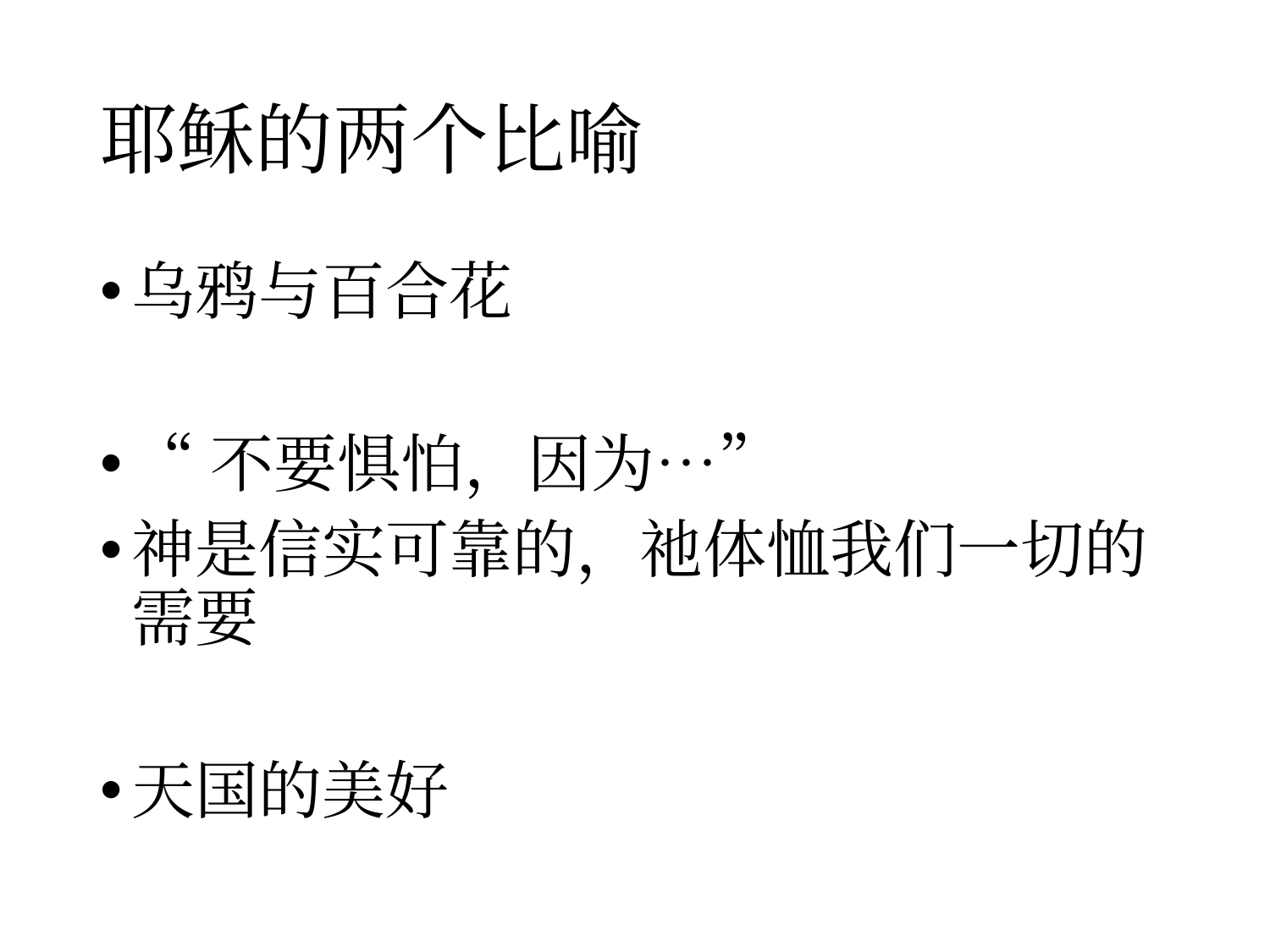

# 耶稣的两个比喻
乌鸦与百合花

“不要惧怕，因为…”
神是信实可靠的，祂体恤我们一切的需要

天国的美好